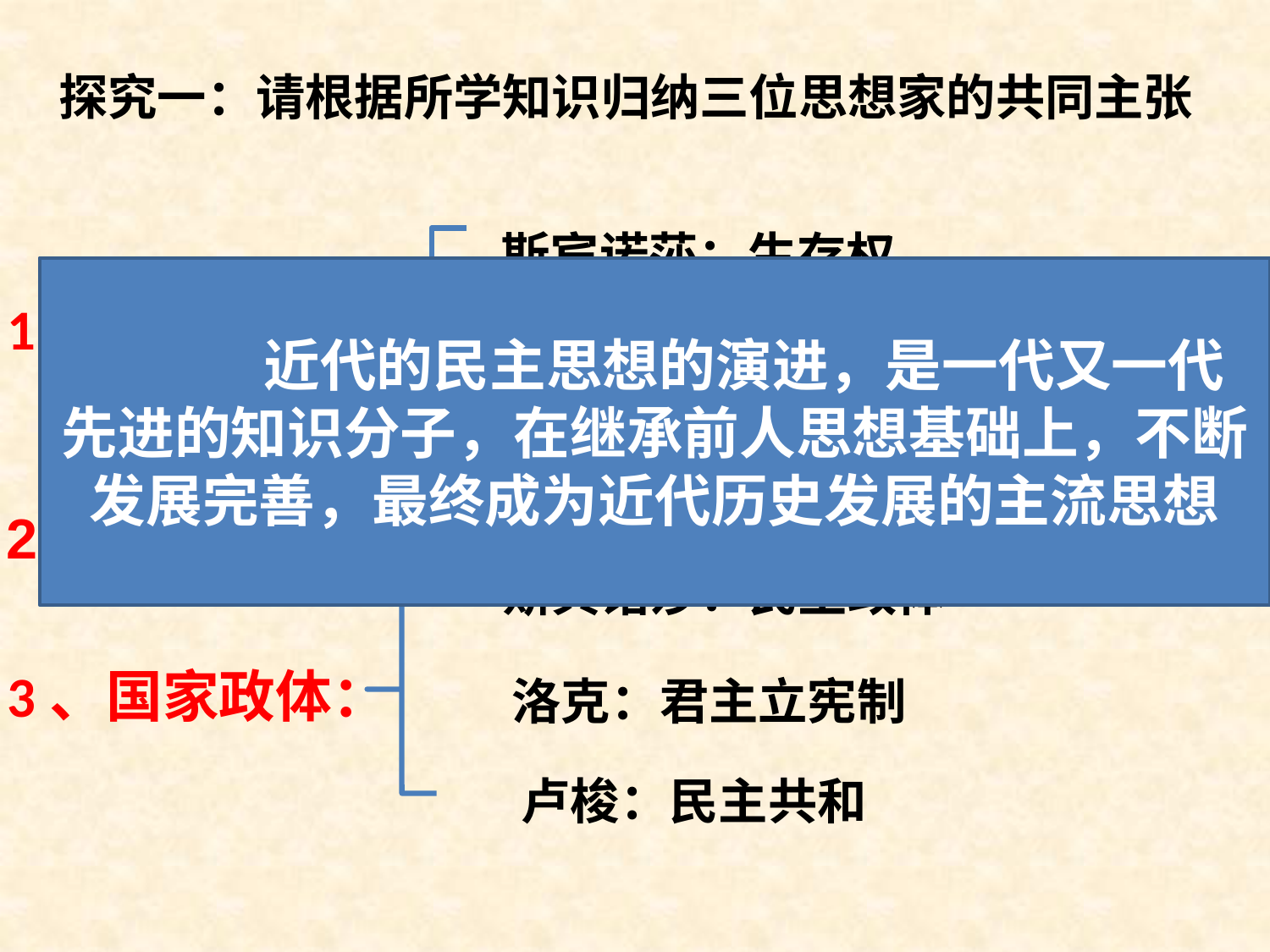

探究一：请根据所学知识归纳三位思想家的共同主张
斯宾诺莎：生存权

              近代的民主思想的演进，是一代又一代  先进的知识分子，在继承前人思想基础上，不断发展完善，最终成为近代历史发展的主流思想
1、天赋人权：
洛克：生命权、自由权、财产权
卢梭：平等权
2、社会契约
斯宾诺莎：民主政体

3、国家政体：
洛克：君主立宪制
卢梭：民主共和